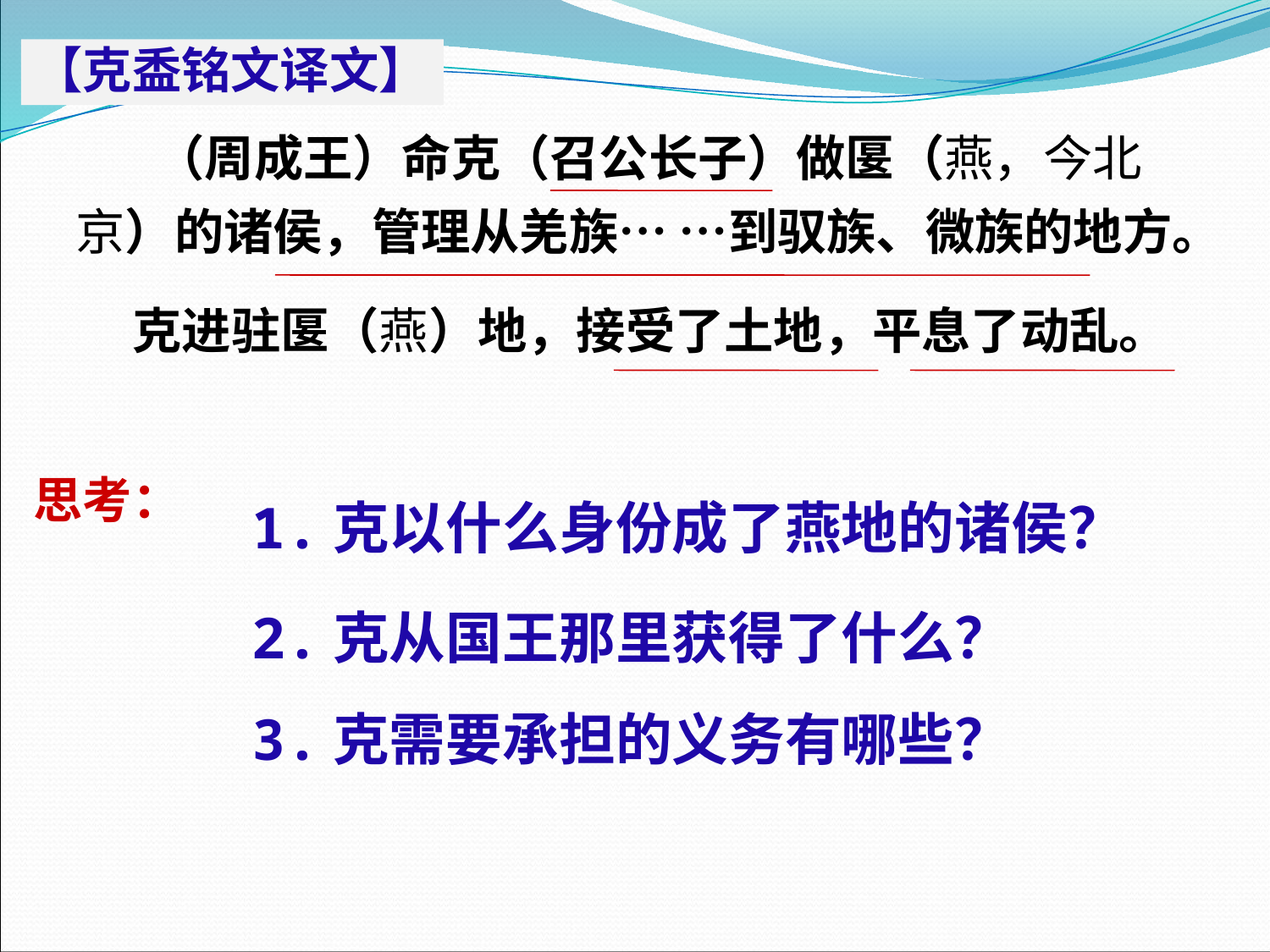

【克盉铭文译文】
          （周成王）命克（召公长子）做匽（燕，今北京）的诸侯，管理从羌族… …到驭族、微族的地方。
    克进驻匽（燕）地，接受了土地，平息了动乱。

思考：
1.克以什么身份成了燕地的诸侯？
2.克从国王那里获得了什么？
3.克需要承担的义务有哪些？